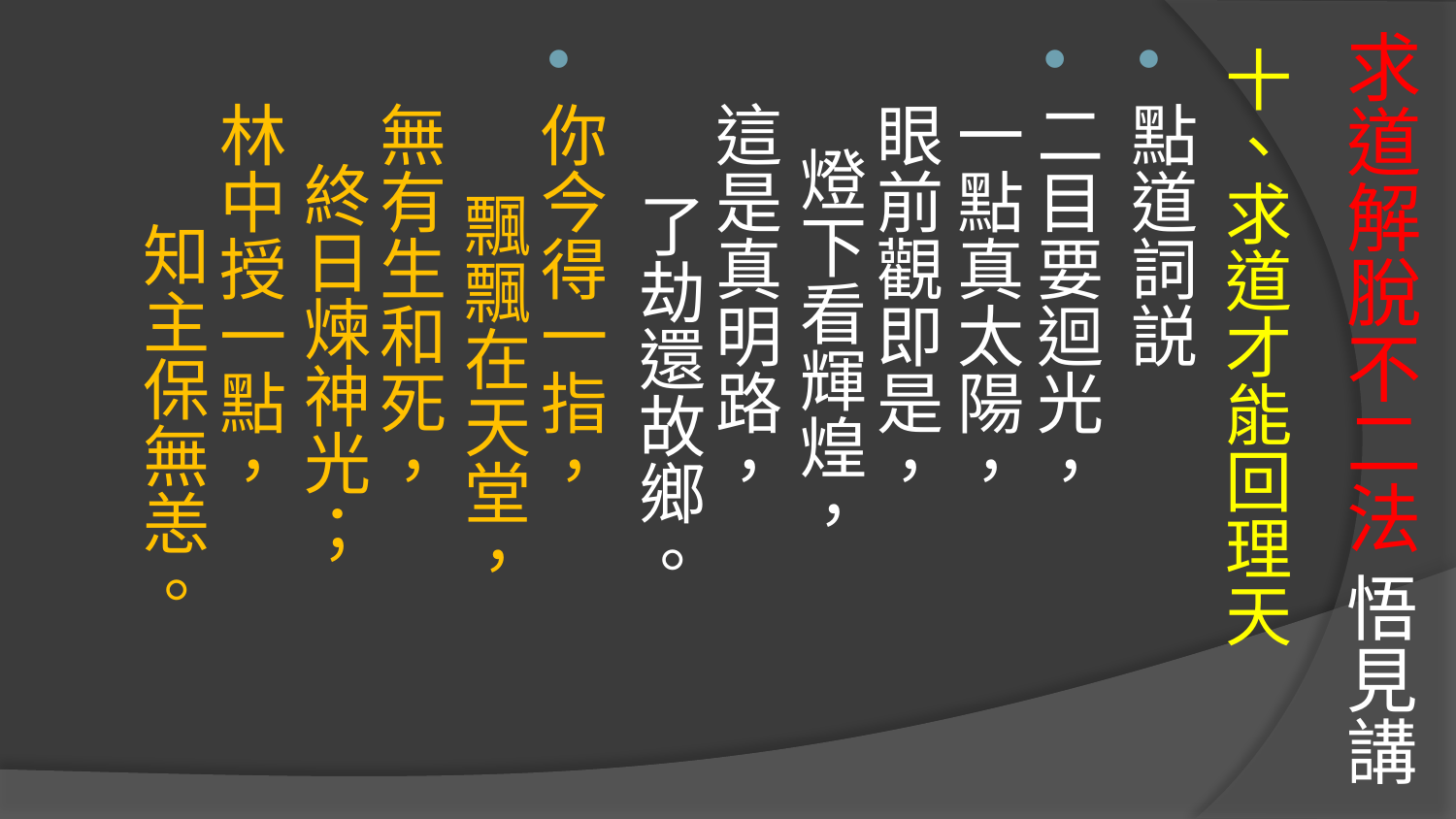

# 求道解脫不二法 悟見講
十、求道才能回理天
點道詞説
二目要迴光，                   一點真太陽，
眼前觀即是，                      燈下看輝煌，
這是真明路，                         了劫還故鄉。
你今得一指，                         飄飄在天堂，
無有生和死，                       終日煉神光；
林中授一點，                           知主保無恙。